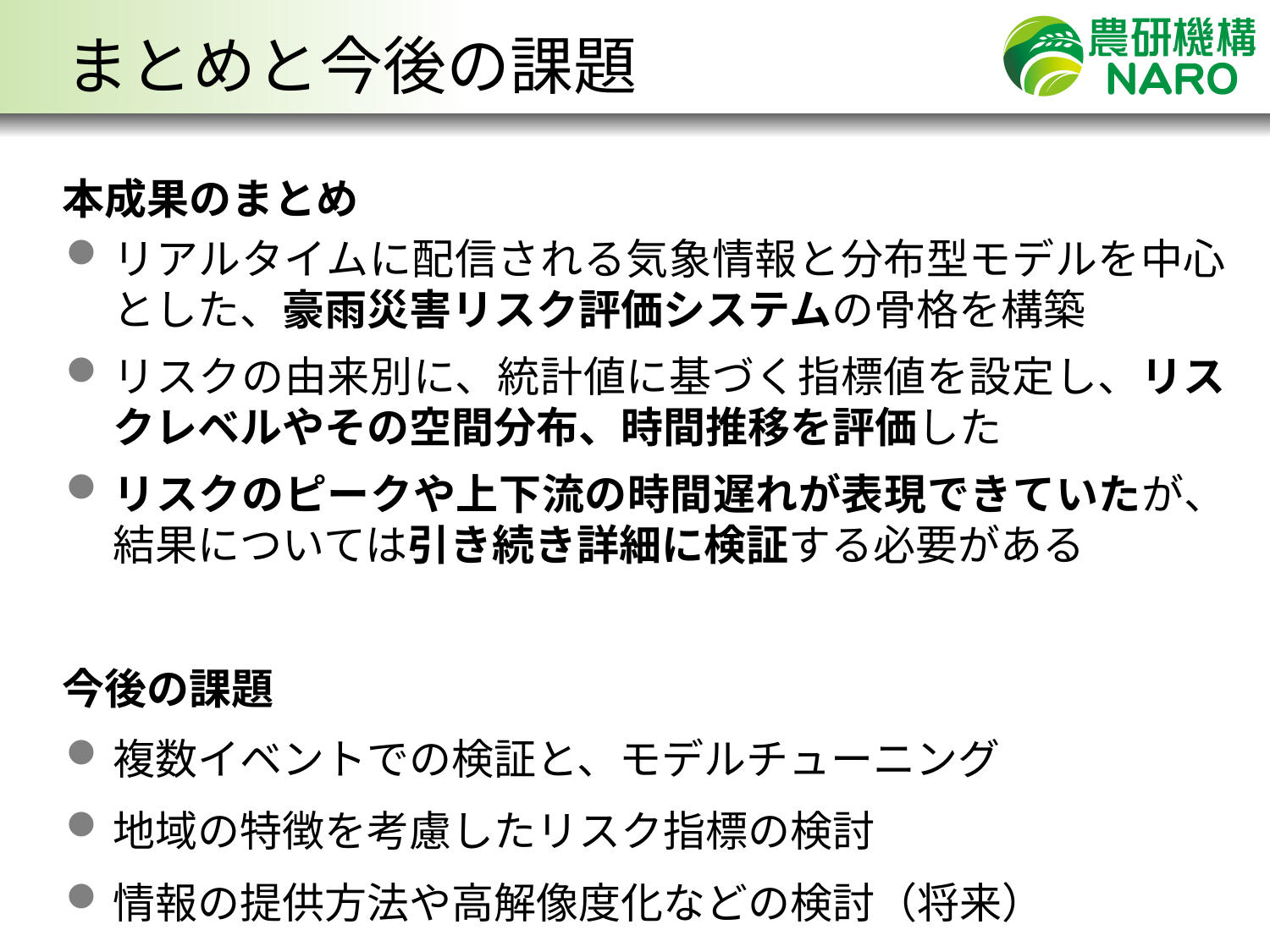

まとめと今後の課題
本成果のまとめ
リアルタイムに配信される気象情報と分布型モデルを中心とした、豪雨災害リスク評価システムの骨格を構築
リスクの由来別に、統計値に基づく指標値を設定し、リスクレベルやその空間分布、時間推移を評価した
リスクのピークや上下流の時間遅れが表現できていたが、結果については引き続き詳細に検証する必要がある
今後の課題
複数イベントでの検証と、モデルチューニング
地域の特徴を考慮したリスク指標の検討
情報の提供方法や高解像度化などの検討（将来）